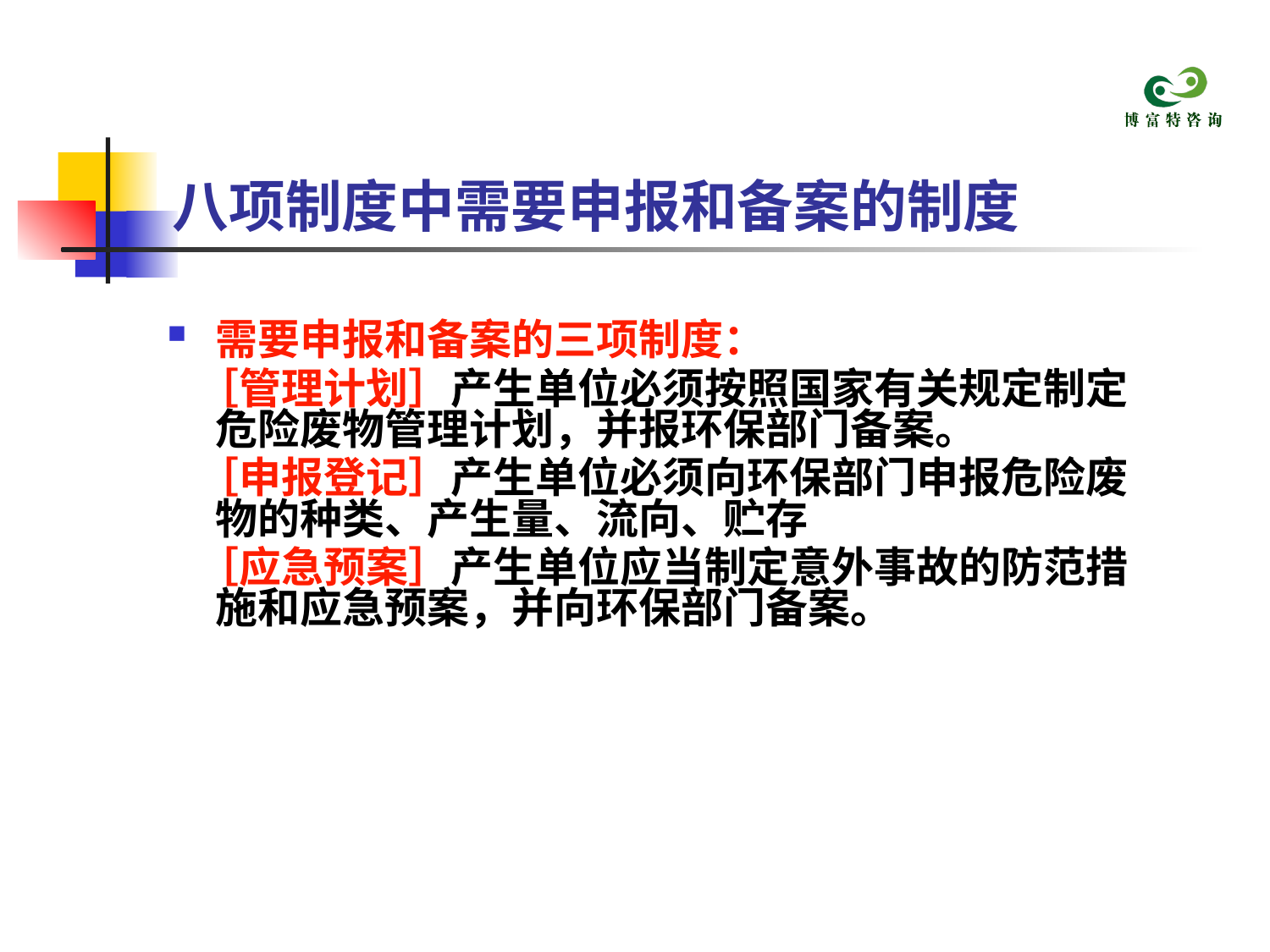

# 八项制度中需要申报和备案的制度
需要申报和备案的三项制度：
  ［管理计划］产生单位必须按照国家有关规定制定危险废物管理计划，并报环保部门备案。
  ［申报登记］产生单位必须向环保部门申报危险废物的种类、产生量、流向、贮存
  ［应急预案］产生单位应当制定意外事故的防范措施和应急预案，并向环保部门备案。